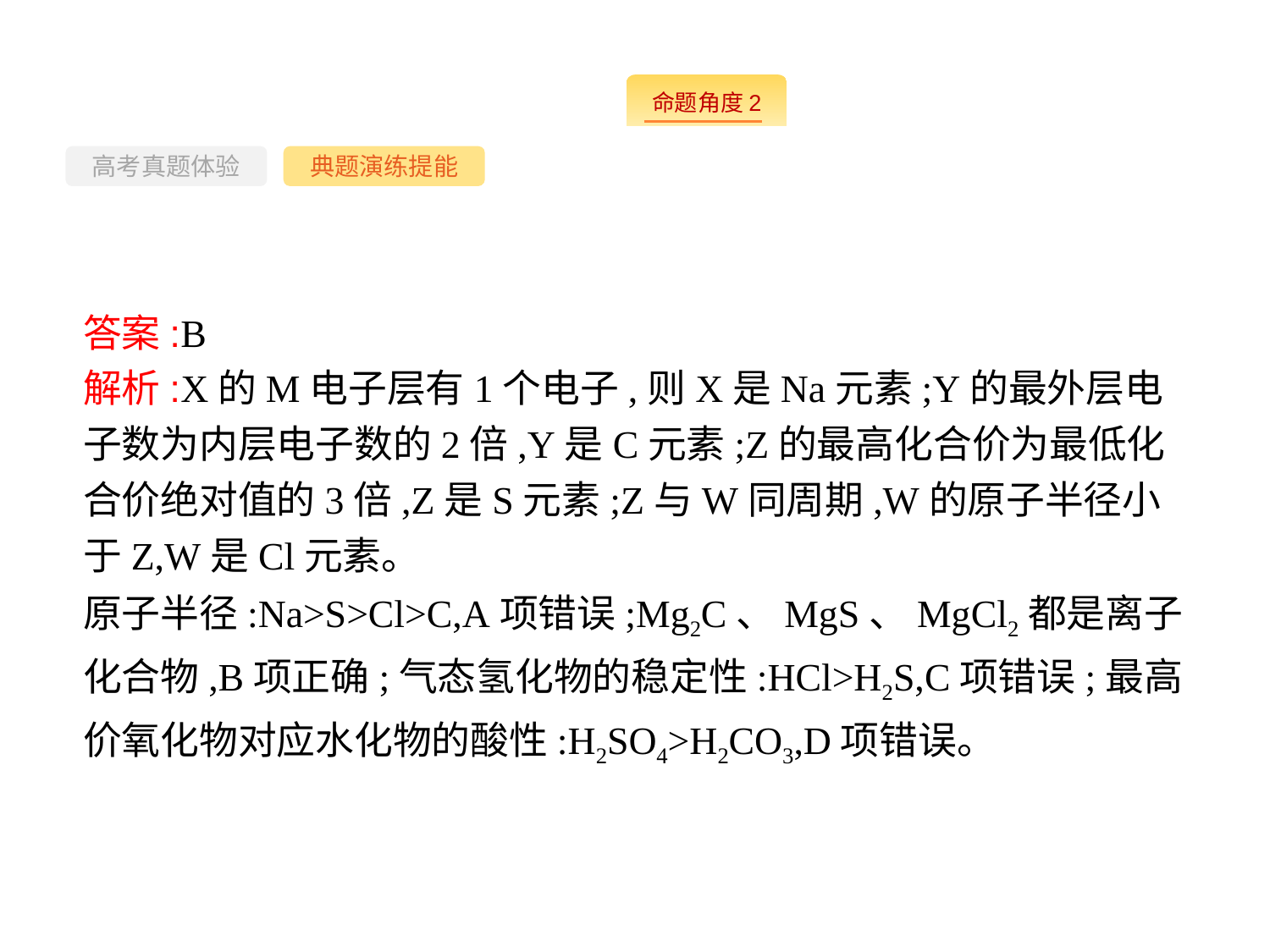

-52-
高考真题体验
典题演练提能
答案:B
解析:X的M电子层有1个电子,则X是Na元素;Y的最外层电子数为内层电子数的2倍,Y是C元素;Z的最高化合价为最低化合价绝对值的3倍,Z是S元素;Z与W同周期,W的原子半径小于Z,W是Cl元素。
原子半径:Na>S>Cl>C,A项错误;Mg2C、MgS、MgCl2都是离子化合物,B项正确;气态氢化物的稳定性:HCl>H2S,C项错误;最高价氧化物对应水化物的酸性:H2SO4>H2CO3,D项错误。